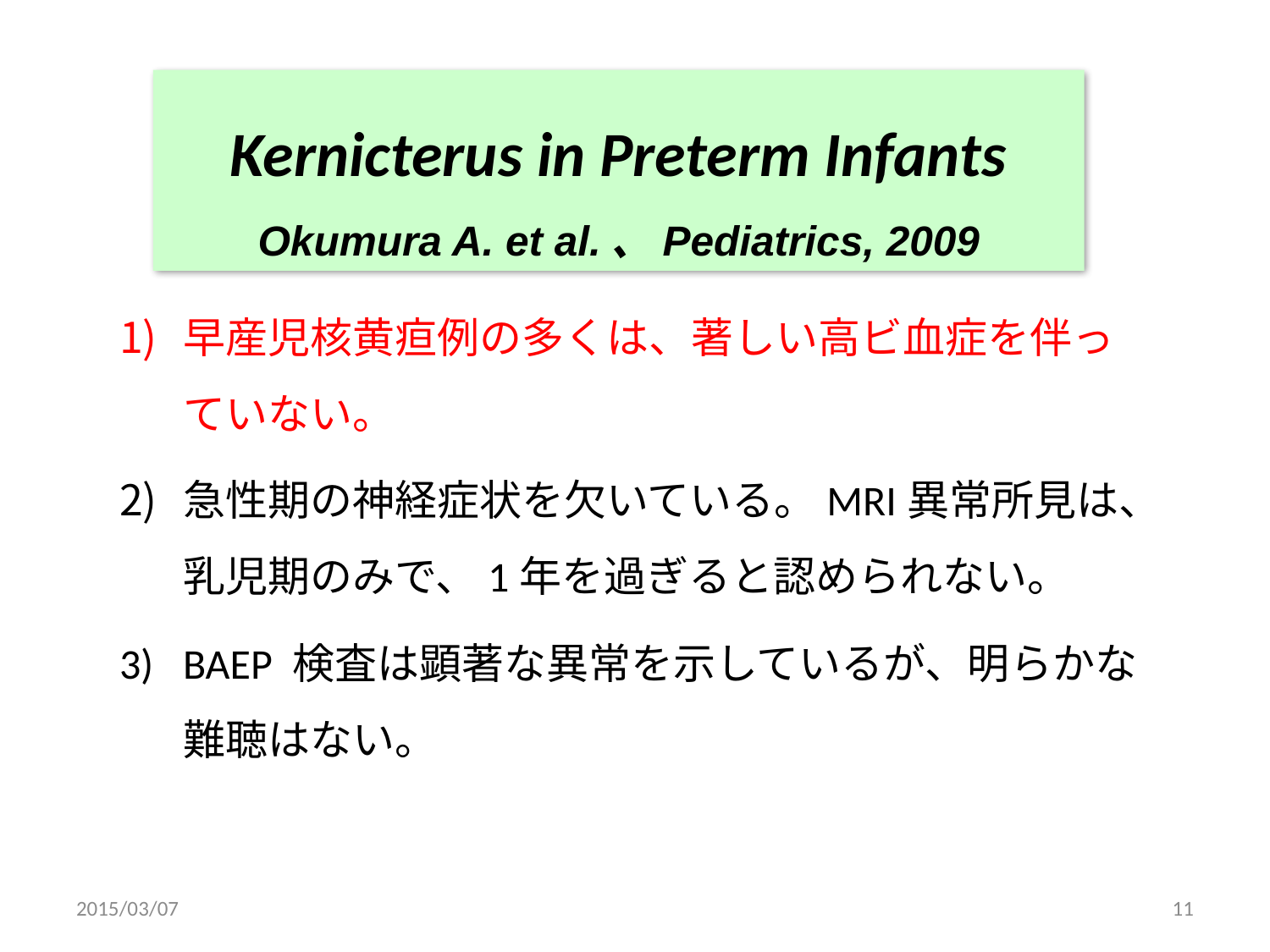

Kernicterus in Preterm Infants
Okumura A. et al.、Pediatrics, 2009
早産児核黄疸例の多くは、著しい高ビ血症を伴っていない。
急性期の神経症状を欠いている。MRI異常所見は、乳児期のみで、1年を過ぎると認められない。
BAEP 検査は顕著な異常を示しているが、明らかな難聴はない。
2015/03/07
11